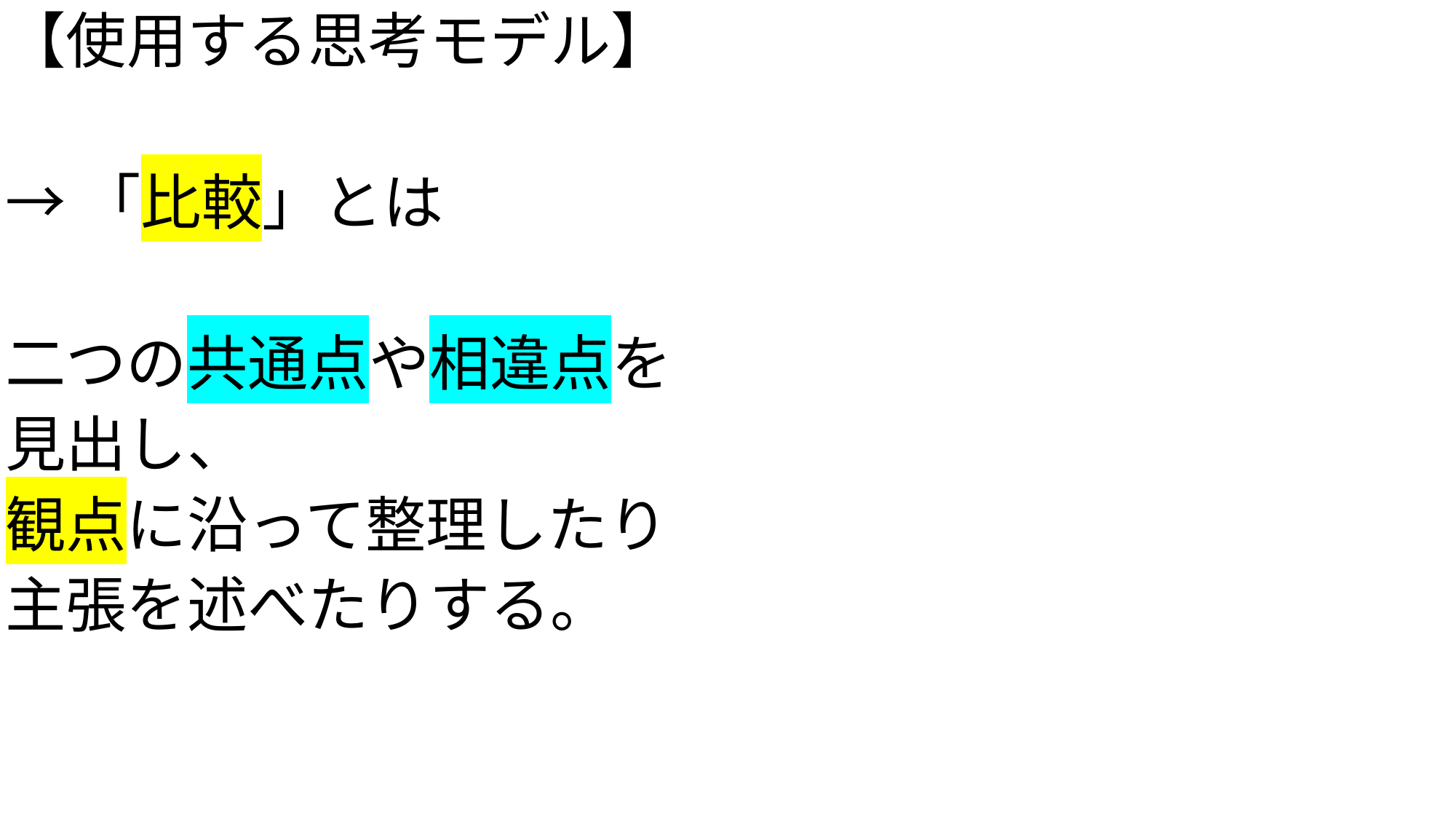

【使用する思考モデル】

→「比較」とは

二つの共通点や相違点を
見出し、
観点に沿って整理したり
主張を述べたりする。